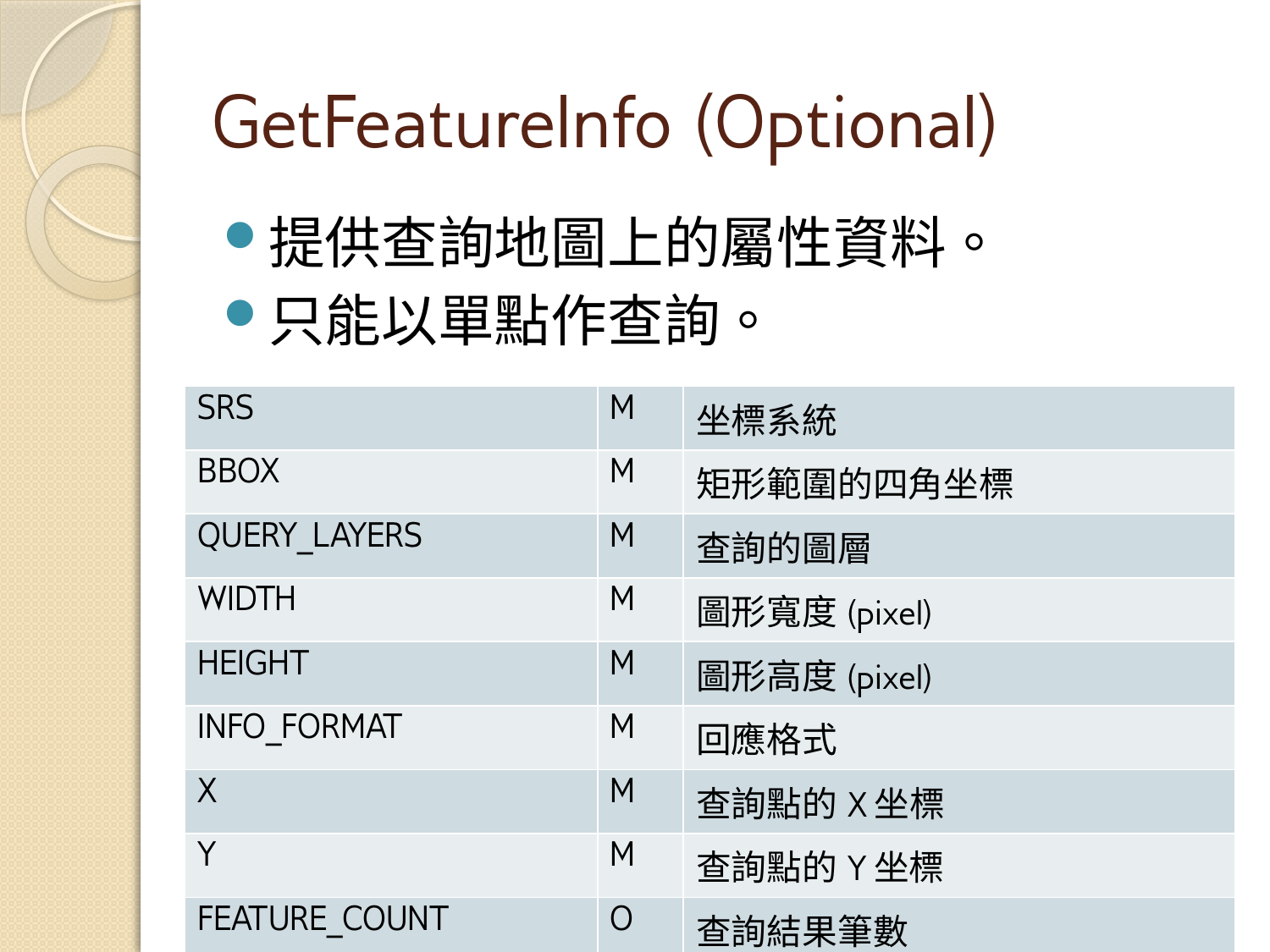

# GetFeatureInfo (Optional)
提供查詢地圖上的屬性資料。
只能以單點作查詢。

| SRS | M | 坐標系統 |
| --- | --- | --- |
| BBOX | M | 矩形範圍的四角坐標 |
| QUERY\_LAYERS | M | 查詢的圖層 |
| WIDTH | M | 圖形寬度(pixel) |
| HEIGHT | M | 圖形高度(pixel) |
| INFO\_FORMAT | M | 回應格式 |
| X | M | 查詢點的X坐標 |
| Y | M | 查詢點的Y坐標 |
| FEATURE\_COUNT | O | 查詢結果筆數 |
16